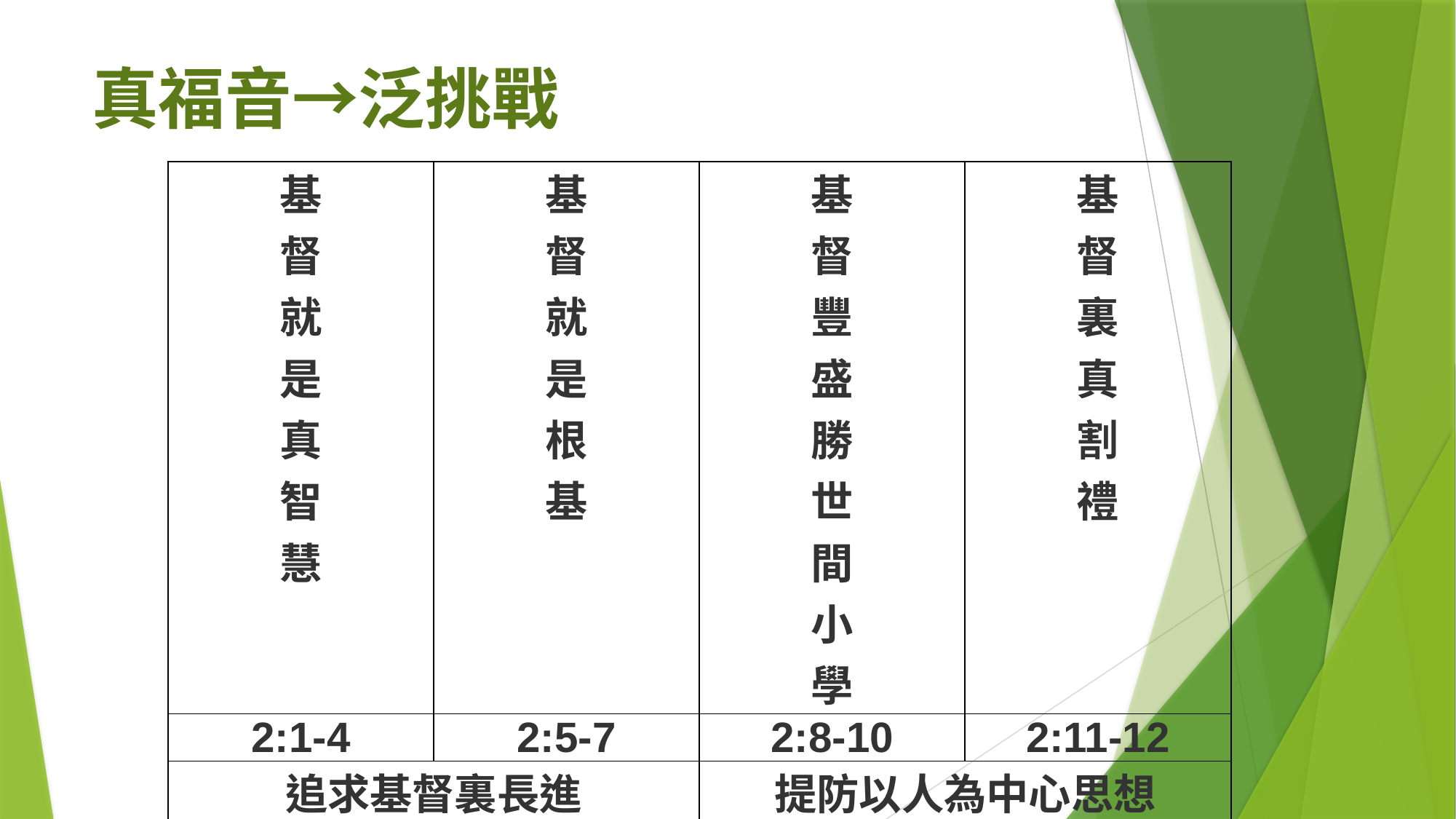

# 真福音→泛挑戰
| 基 督 就 是 真 智 慧 | 基 督 就 是 根 基 | 基 督 豐 盛 勝 世 間 小 學 | 基 督 裏 真 割 禮 |
| --- | --- | --- | --- |
| 2:1-4 | 2:5-7 | 2:8-10 | 2:11-12 |
| 追求基督裏長進 |  | 提防以人為中心思想 |  |
| 真智慧與知識就在基督裏 |  |  |  |